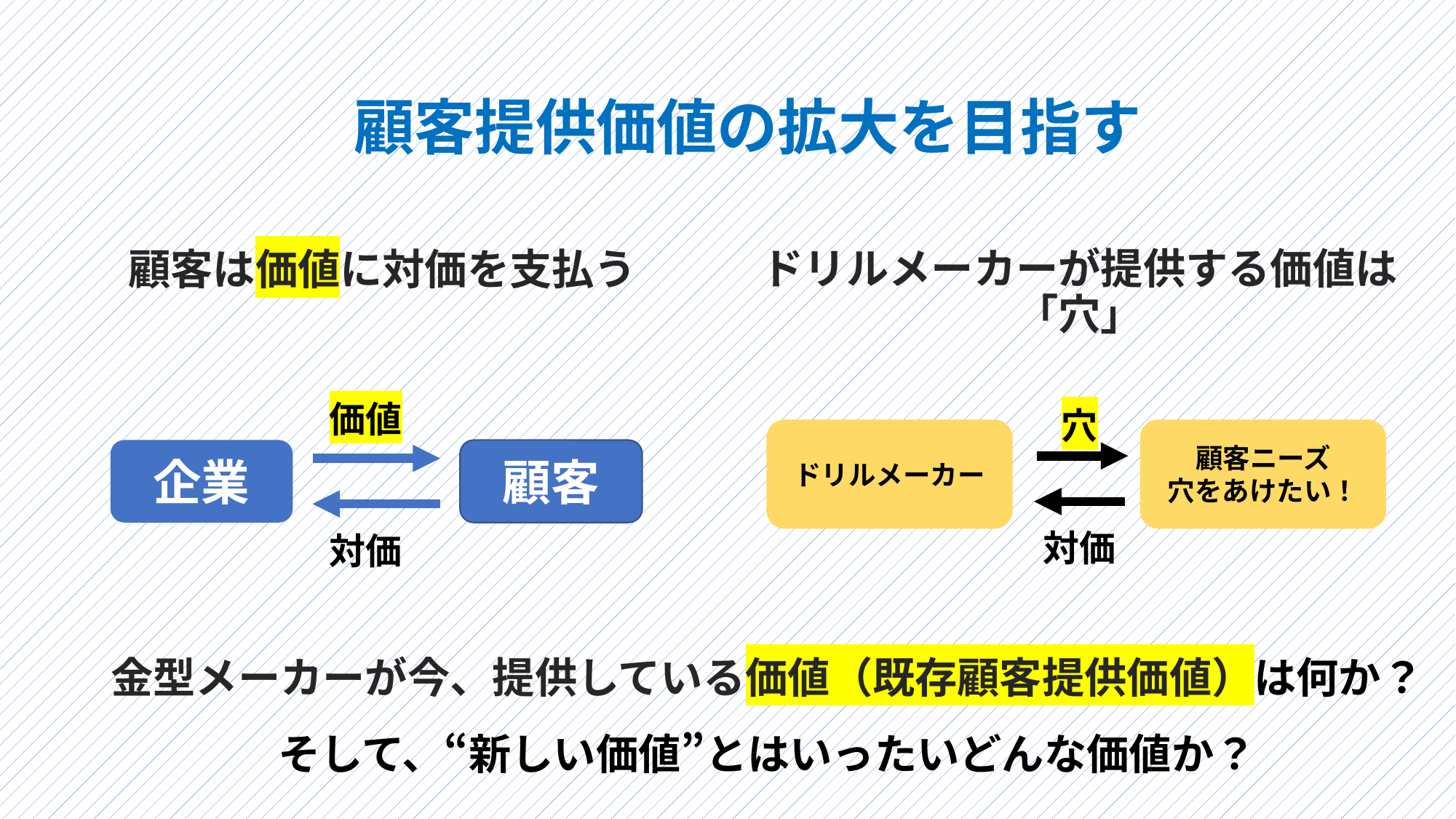

顧客提供価値の拡大を目指す
ドリルメーカーが提供する価値は「穴」
顧客は価値に対価を支払う
価値
企業
顧客
対価
穴
ドリルメーカー
顧客ニーズ
穴をあけたい！
対価
金型メーカーが今、提供している価値（既存顧客提供価値）は何か？
そして、“新しい価値”とはいったいどんな価値か？